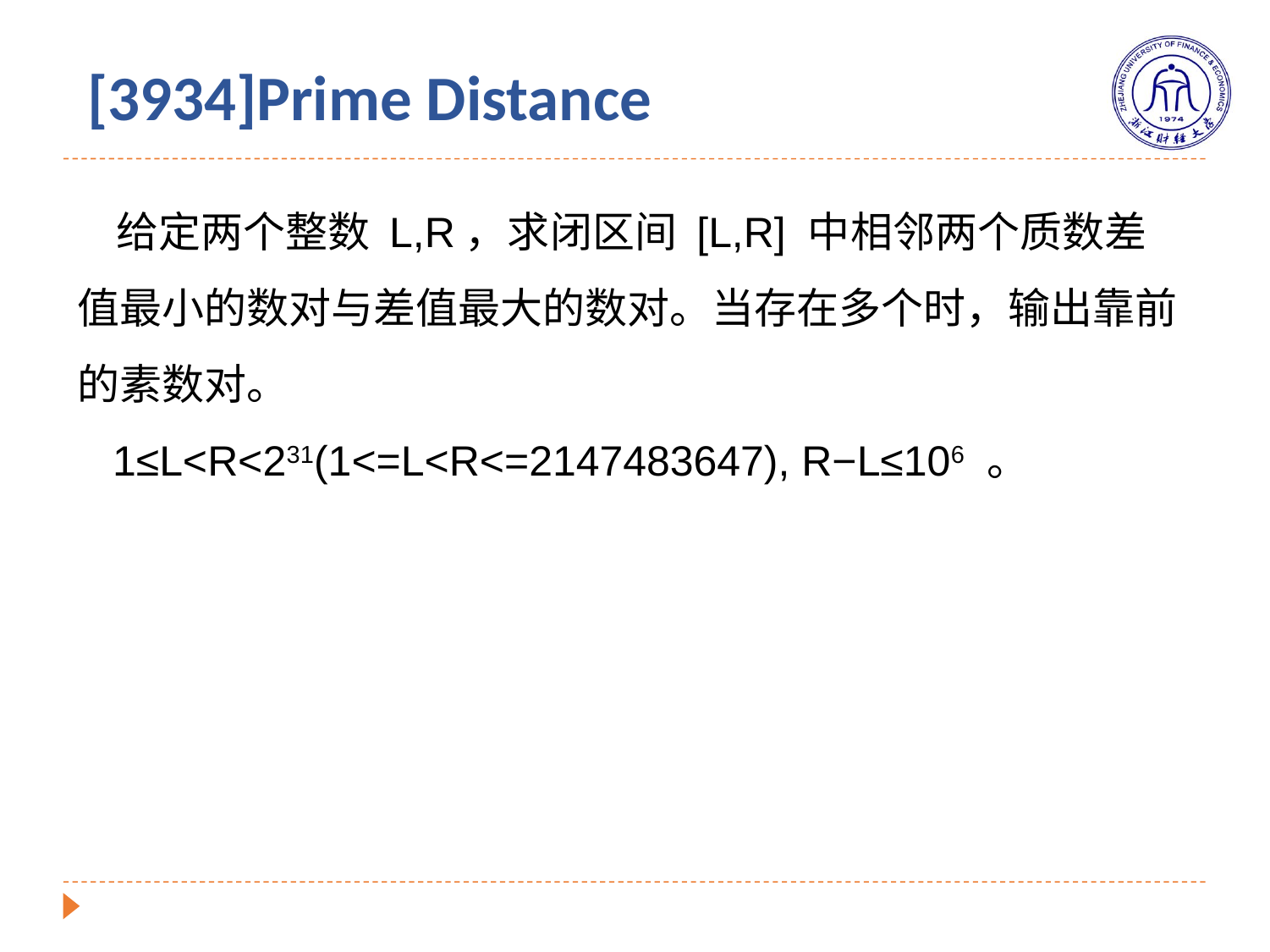

21
# [3934]Prime Distance
   给定两个整数 L,R，求闭区间 [L,R] 中相邻两个质数差值最小的数对与差值最大的数对。当存在多个时，输出靠前的素数对。
   1≤L<R<231(1<=L<R<=2147483647), R−L≤106 。